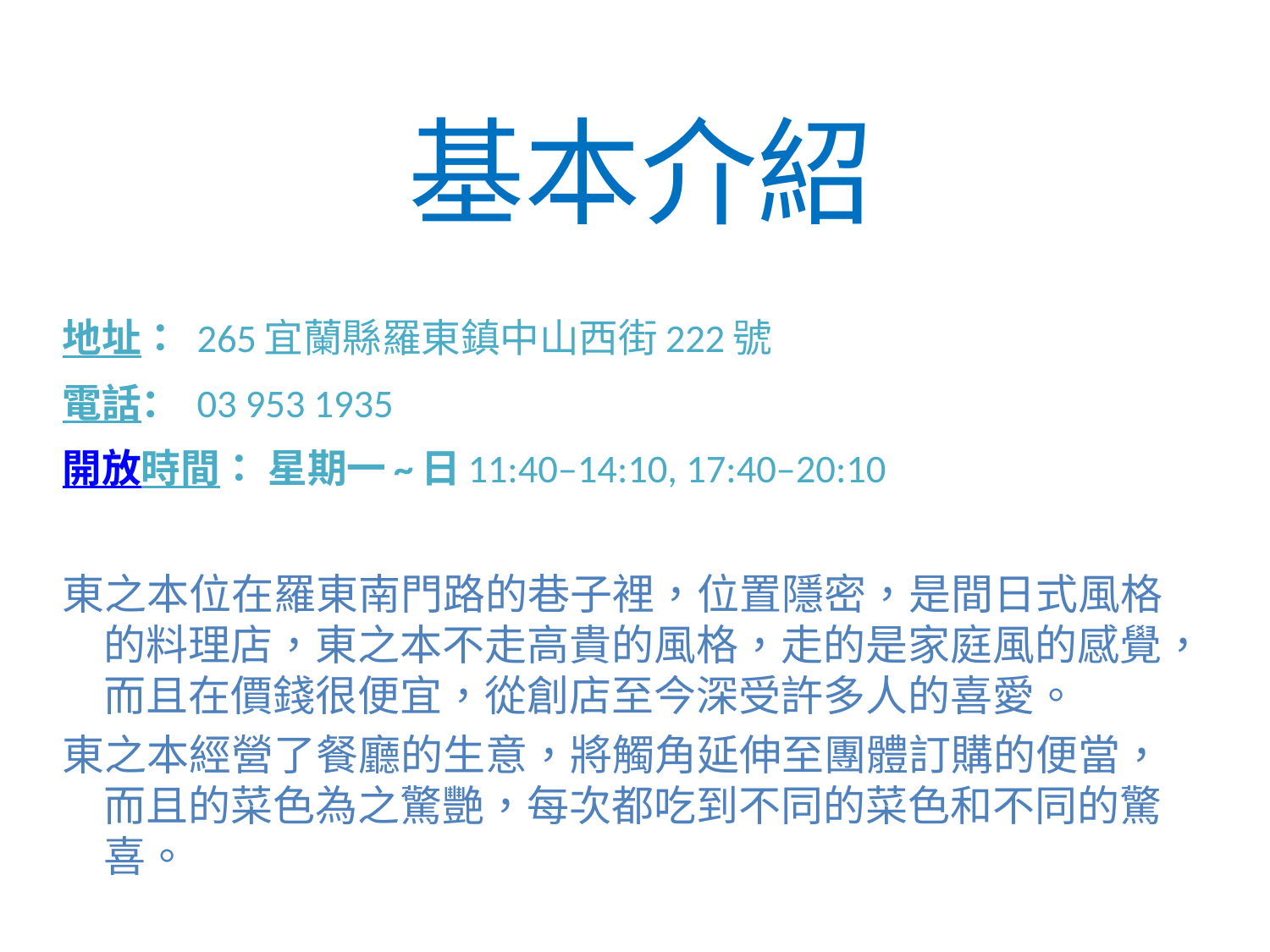

# 基本介紹

地址： 265宜蘭縣羅東鎮中山西街222號
電話： 03 953 1935
開放時間： 星期一~日11:40–14:10, 17:40–20:10

東之本位在羅東南門路的巷子裡，位置隱密，是間日式風格的料理店，東之本不走高貴的風格，走的是家庭風的感覺，而且在價錢很便宜，從創店至今深受許多人的喜愛。
東之本經營了餐廳的生意，將觸角延伸至團體訂購的便當，而且的菜色為之驚艷，每次都吃到不同的菜色和不同的驚喜。